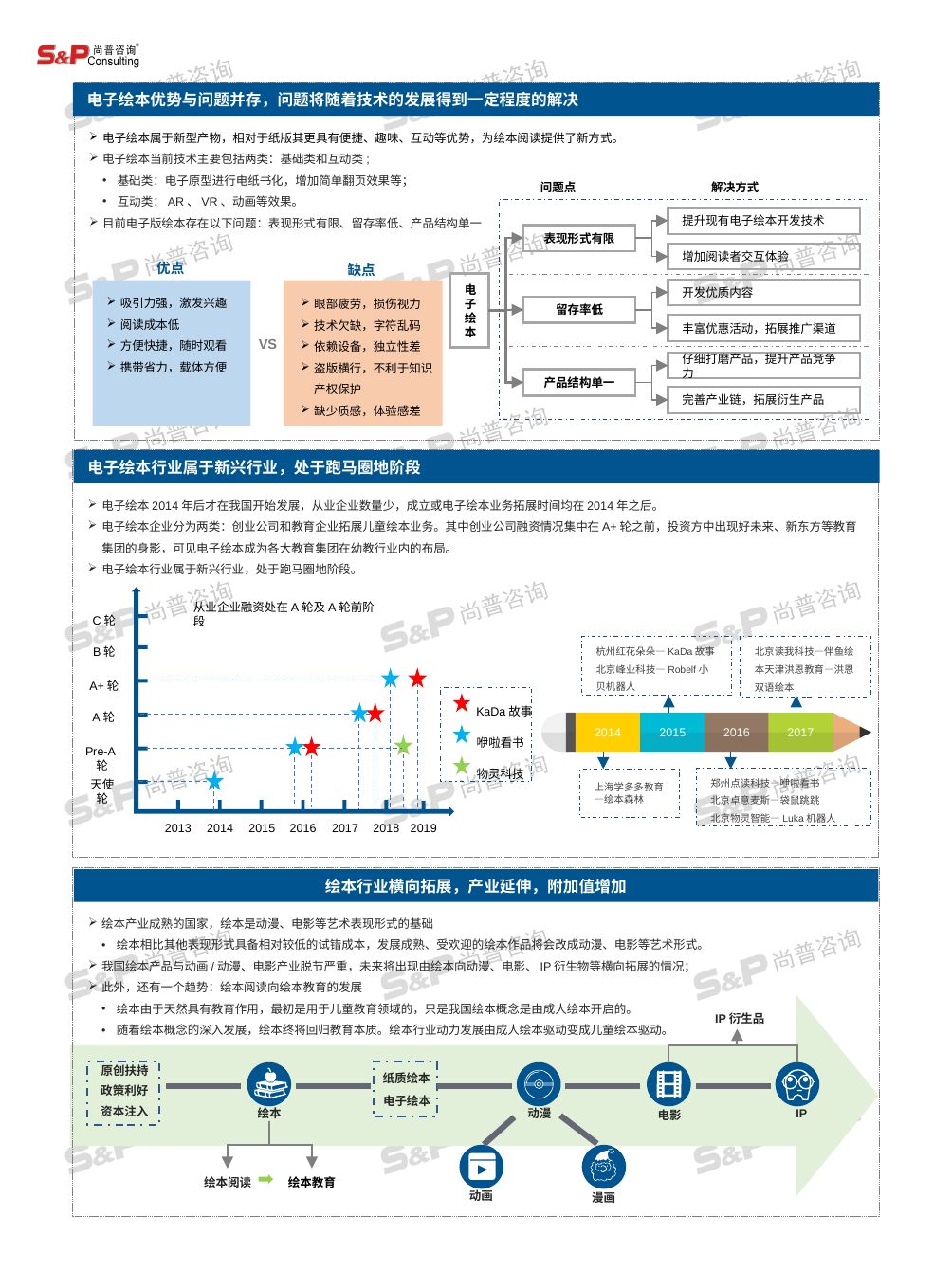

电子绘本优势与问题并存，问题将随着技术的发展得到一定程度的解决
电子绘本属于新型产物，相对于纸版其更具有便捷、趣味、互动等优势，为绘本阅读提供了新方式。
电子绘本当前技术主要包括两类：基础类和互动类;
基础类：电子原型进行电纸书化，增加简单翻页效果等；
互动类：AR、VR、动画等效果。
目前电子版绘本存在以下问题：表现形式有限、留存率低、产品结构单一

问题点
解决方式

提升现有电子绘本开发技术
表现形式有限
增加阅读者交互体验
电子绘本
开发优质内容
留存率低
丰富优惠活动，拓展推广渠道
仔细打磨产品，提升产品竞争力
产品结构单一
完善产业链，拓展衍生产品
优点
缺点

眼部疲劳，损伤视力
技术欠缺，字符乱码
依赖设备，独立性差
盗版横行，不利于知识产权保护
缺少质感，体验感差
吸引力强，激发兴趣
阅读成本低
方便快捷，随时观看
携带省力，载体方便
VS

电子绘本行业属于新兴行业，处于跑马圈地阶段
电子绘本2014年后才在我国开始发展，从业企业数量少，成立或电子绘本业务拓展时间均在2014年之后。
电子绘本企业分为两类：创业公司和教育企业拓展儿童绘本业务。其中创业公司融资情况集中在A+轮之前，投资方中出现好未来、新东方等教育集团的身影，可见电子绘本成为各大教育集团在幼教行业内的布局。
电子绘本行业属于新兴行业，处于跑马圈地阶段。

C轮

B轮
A+轮
A轮
Pre-A轮
天使轮

2014
2015
2016
2017
2013
2019
2018
从业企业融资处在A轮及A轮前阶段

KaDa故事

咿啦看书

物灵科技

杭州红花朵朵—KaDa故事
北京峰业科技—Robelf小贝机器人
北京读我科技—伴鱼绘本天津洪恩教育—洪恩双语绘本

2014
2015

2016

2017

郑州点读科技—咿啦看书
北京卓意麦斯—袋鼠跳跳
北京物灵智能—Luka机器人
上海学多多教育—绘本森林

绘本行业横向拓展，产业延伸，附加值增加
绘本产业成熟的国家，绘本是动漫、电影等艺术表现形式的基础
绘本相比其他表现形式具备相对较低的试错成本，发展成熟、受欢迎的绘本作品将会改成动漫、电影等艺术形式。
我国绘本产品与动画/动漫、电影产业脱节严重，未来将出现由绘本向动漫、电影、IP衍生物等横向拓展的情况；
此外，还有一个趋势：绘本阅读向绘本教育的发展
绘本由于天然具有教育作用，最初是用于儿童教育领域的，只是我国绘本概念是由成人绘本开启的。
随着绘本概念的深入发展，绘本终将回归教育本质。绘本行业动力发展由成人绘本驱动变成儿童绘本驱动。
IP衍生品
原创扶持
政策利好
资本注入

纸质绘本
电子绘本

动漫

绘本

电影

IP

动画

漫画
绘本阅读
绘本教育